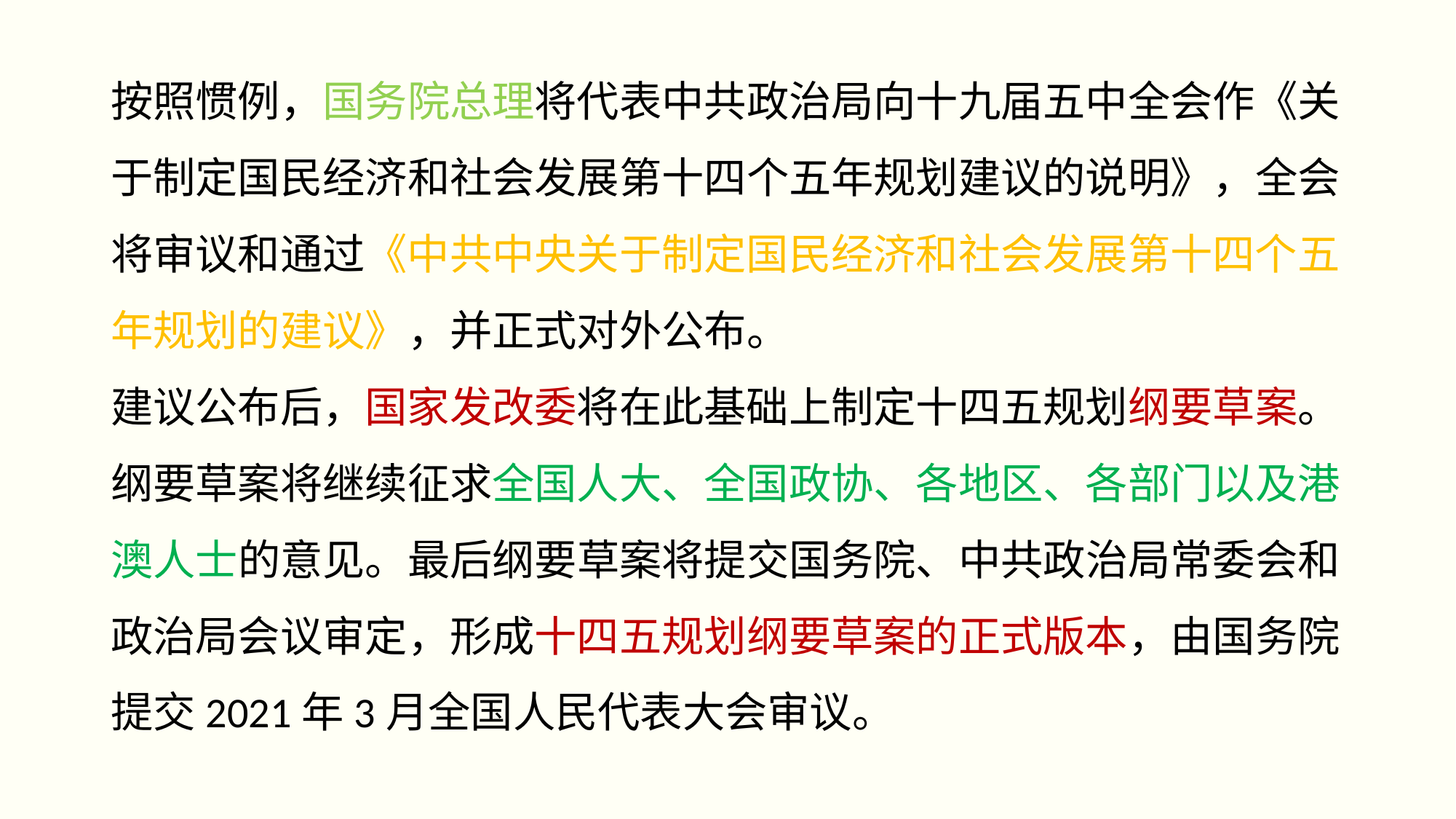

# 按照惯例，国务院总理将代表中共政治局向十九届五中全会作《关于制定国民经济和社会发展第十四个五年规划建议的说明》，全会将审议和通过《中共中央关于制定国民经济和社会发展第十四个五年规划的建议》，并正式对外公布。 建议公布后，国家发改委将在此基础上制定十四五规划纲要草案。纲要草案将继续征求全国人大、全国政协、各地区、各部门以及港澳人士的意见。最后纲要草案将提交国务院、中共政治局常委会和政治局会议审定，形成十四五规划纲要草案的正式版本，由国务院提交2021年3月全国人民代表大会审议。